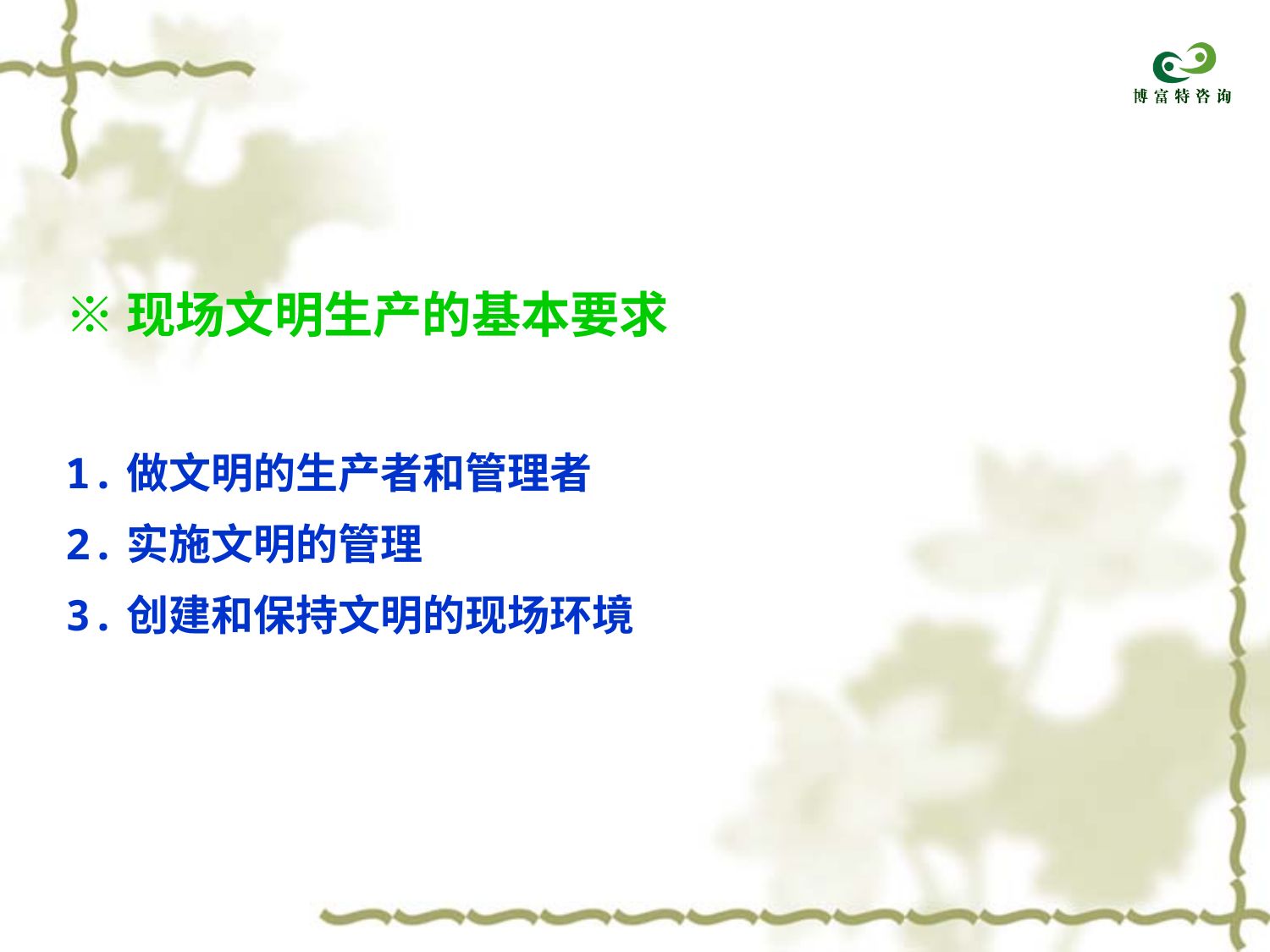

※现场文明生产的基本要求

1.做文明的生产者和管理者
2.实施文明的管理
3.创建和保持文明的现场环境